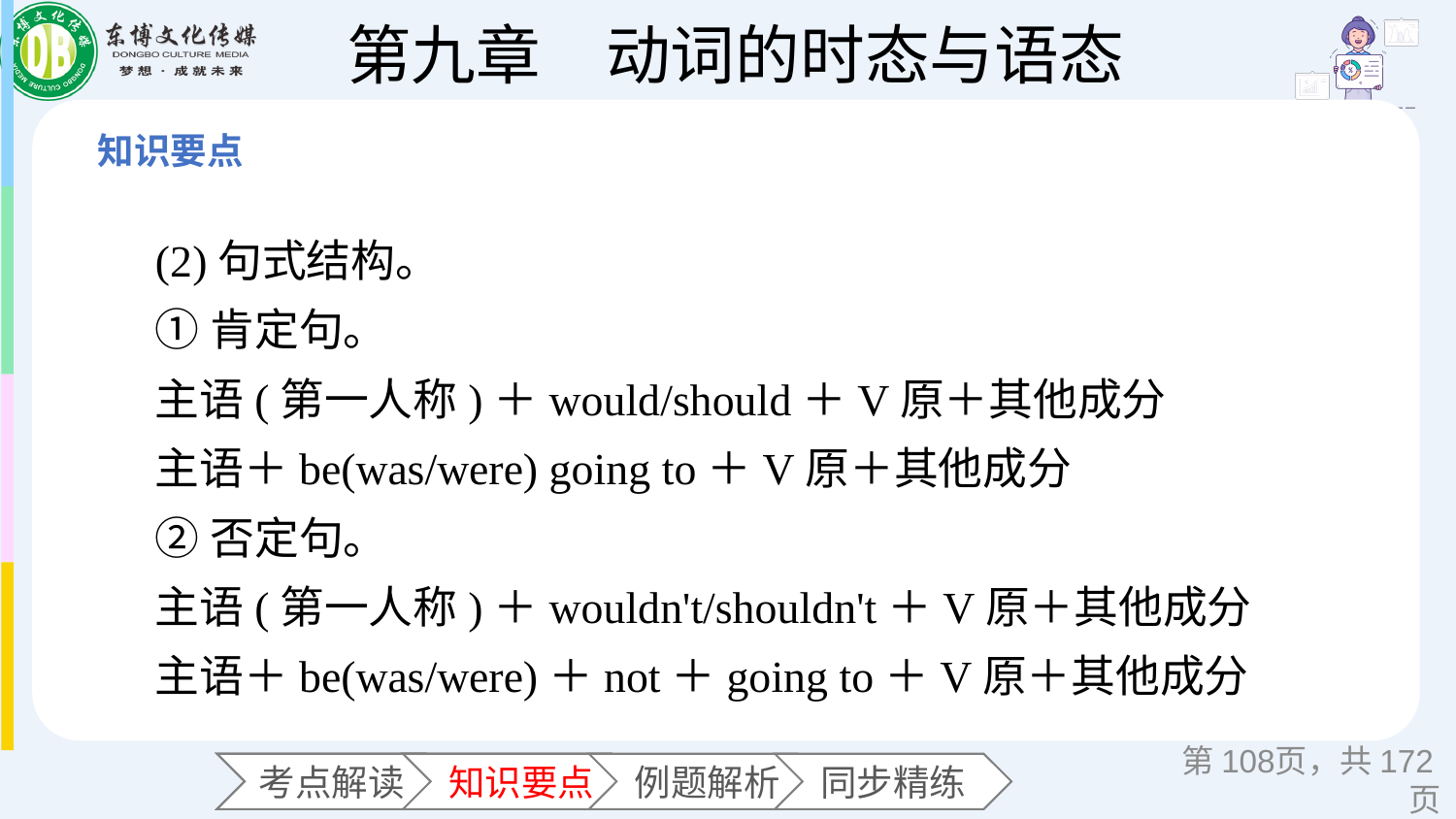

(2)句式结构。
①肯定句。
主语(第一人称)＋would/should＋V原＋其他成分
主语＋be(was/were) going to＋V原＋其他成分
②否定句。
主语(第一人称)＋wouldn't/shouldn't＋V原＋其他成分
主语＋be(was/were)＋not＋going to＋V原＋其他成分
第108页，共172页